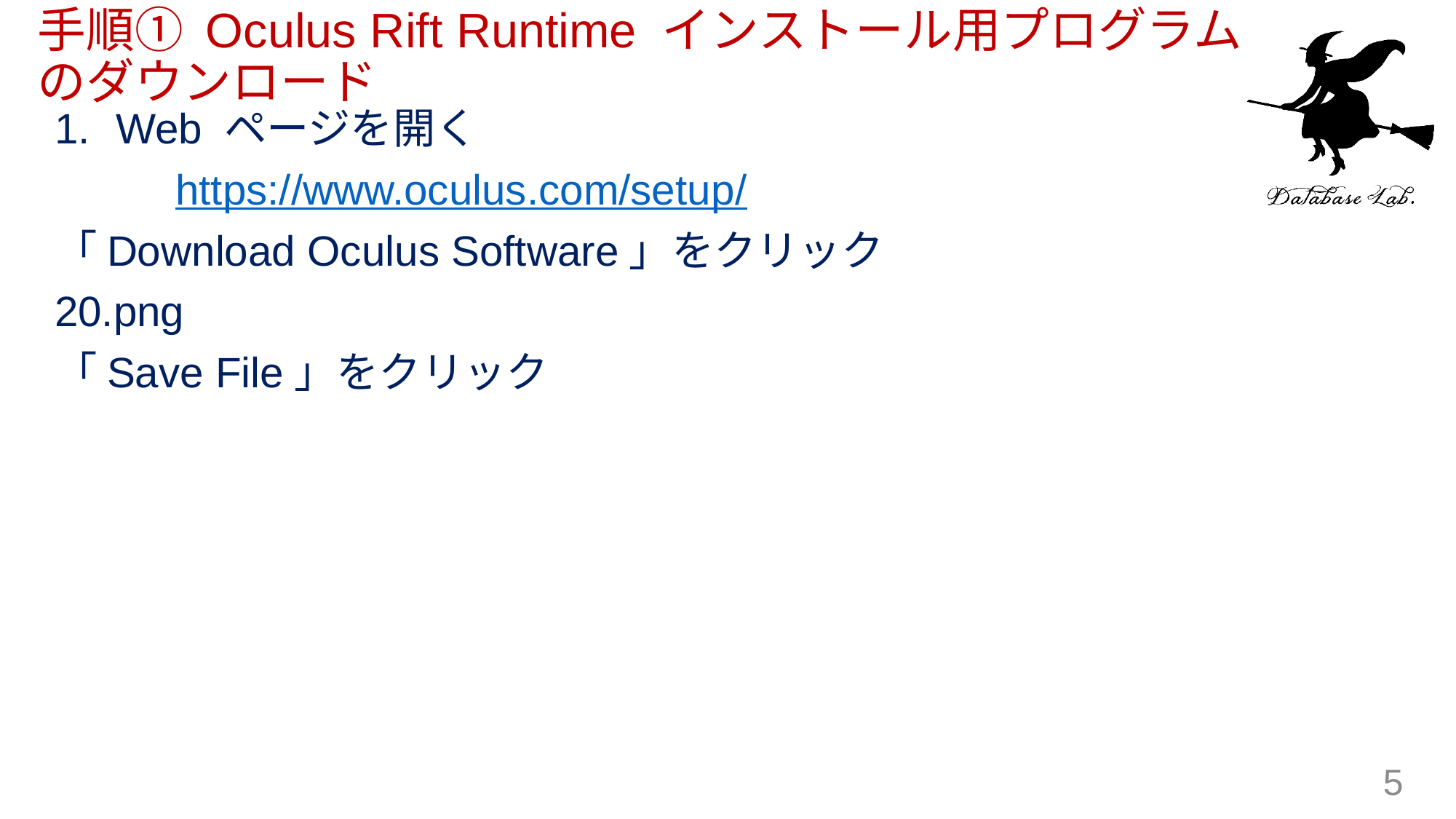

# 手順① Oculus Rift Runtime インストール用プログラムのダウンロード
Web ページを開く
	 https://www.oculus.com/setup/
「Download Oculus Software」をクリック
20.png
「Save File」をクリック
5